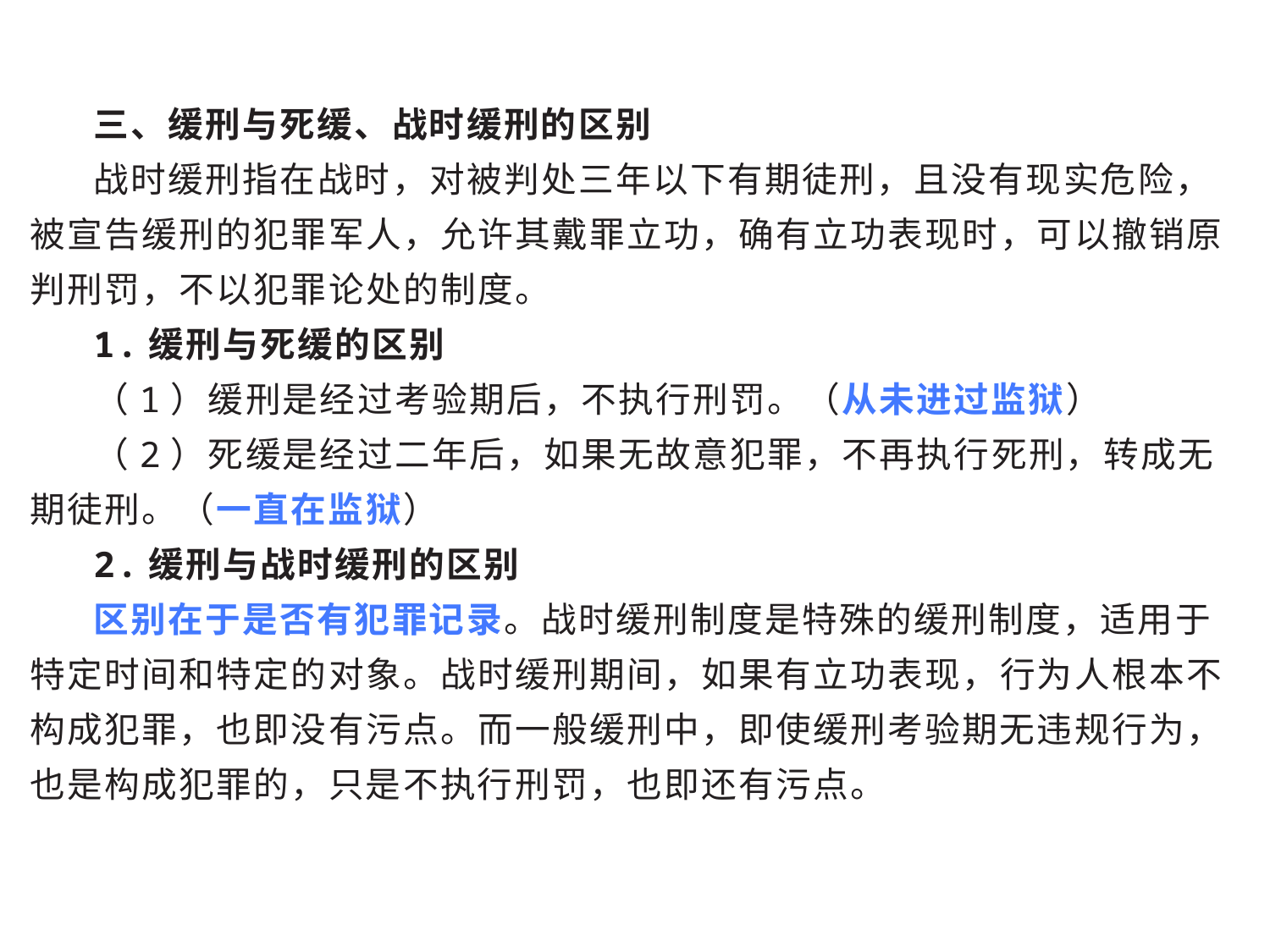

三、缓刑与死缓、战时缓刑的区别
战时缓刑指在战时，对被判处三年以下有期徒刑，且没有现实危险，被宣告缓刑的犯罪军人，允许其戴罪立功，确有立功表现时，可以撤销原判刑罚，不以犯罪论处的制度。
1.缓刑与死缓的区别
（1）缓刑是经过考验期后，不执行刑罚。（从未进过监狱）
（2）死缓是经过二年后，如果无故意犯罪，不再执行死刑，转成无期徒刑。（一直在监狱）
2.缓刑与战时缓刑的区别
区别在于是否有犯罪记录。战时缓刑制度是特殊的缓刑制度，适用于特定时间和特定的对象。战时缓刑期间，如果有立功表现，行为人根本不构成犯罪，也即没有污点。而一般缓刑中，即使缓刑考验期无违规行为，也是构成犯罪的，只是不执行刑罚，也即还有污点。